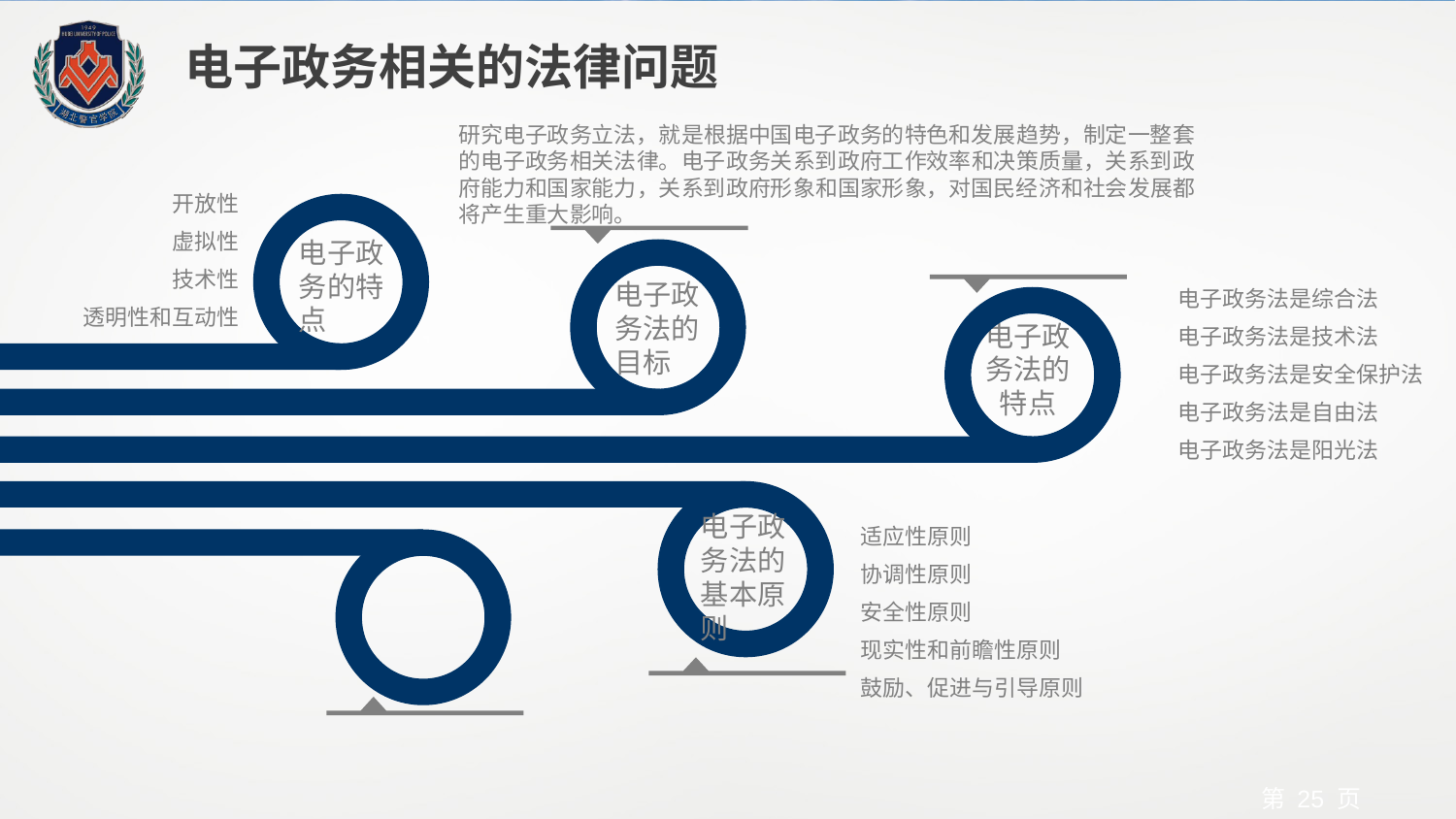

电子政务相关的法律问题
研究电子政务立法，就是根据中国电子政务的特色和发展趋势，制定一整套的电子政务相关法律。电子政务关系到政府工作效率和决策质量，关系到政府能力和国家能力，关系到政府形象和国家形象，对国民经济和社会发展都将产生重大影响。
开放性
虚拟性
技术性
透明性和互动性

电子政务的特点

电子政务法的特点
电子政务法的目标

电子政务法是综合法
电子政务法是技术法
电子政务法是安全保护法
电子政务法是自由法
电子政务法是阳光法

电子政务法的基本原则
适应性原则
协调性原则
安全性原则
现实性和前瞻性原则
鼓励、促进与引导原则